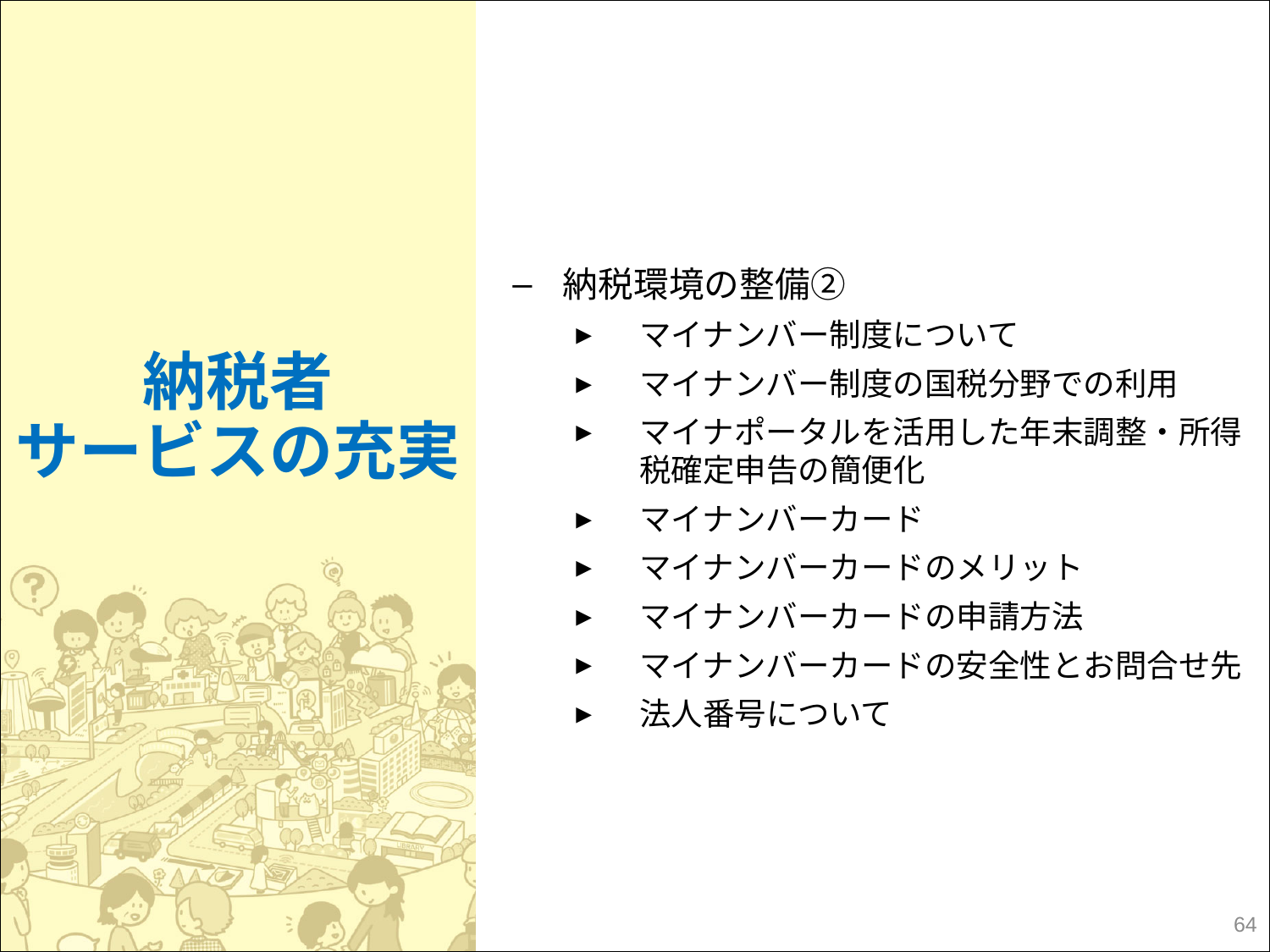

納税者
サービスの充実
納税環境の整備②
マイナンバー制度について
マイナンバー制度の国税分野での利用
マイナポータルを活用した年末調整・所得税確定申告の簡便化
マイナンバーカード
マイナンバーカードのメリット
マイナンバーカードの申請方法
マイナンバーカードの安全性とお問合せ先
法人番号について
64